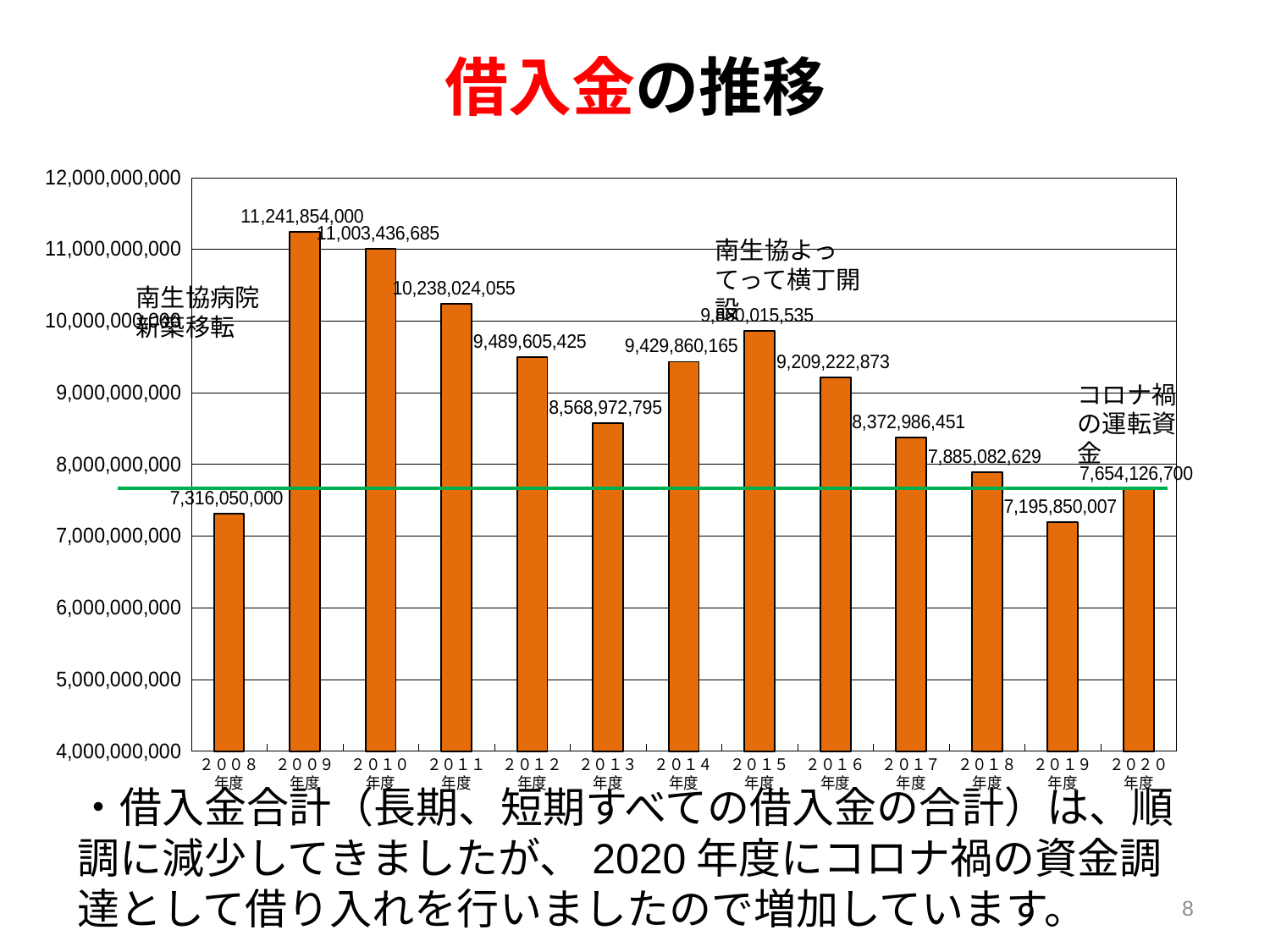

借入金の推移

### Chart

| Category | 借入金 |  |
|---|---|---|
| ２００８年度 | 7316050000.0 | None |
| ２００９年度 | 11241854000.0 | None |
| ２０１０年度 | 11003436685.0 | None |
| ２０１１年度 | 10238024055.0 | None |
| ２０１２年度 | 9489605425.0 | None |
| ２０１３年度 | 8568972795.0 | None |
| ２０１４年度 | 9429860165.0 | None |
| ２０１５年度 | 9860015535.0 | None |
| ２０１６年度 | 9209222873.0 | None |
| ２０１７年度 | 8372986451.0 | None |
| ２０１８年度 | 7885082629.0 | None |
| ２０１９年度 | 7195850007.0 | None |
| ２０２０年度 | 7654126700.0 | None |
南生協よってって横丁開設
南生協病院
新築移転
コロナ禍の運転資金
・借入金合計（長期、短期すべての借入金の合計）は、順調に減少してきましたが、2020年度にコロナ禍の資金調達として借り入れを行いましたので増加しています。
8